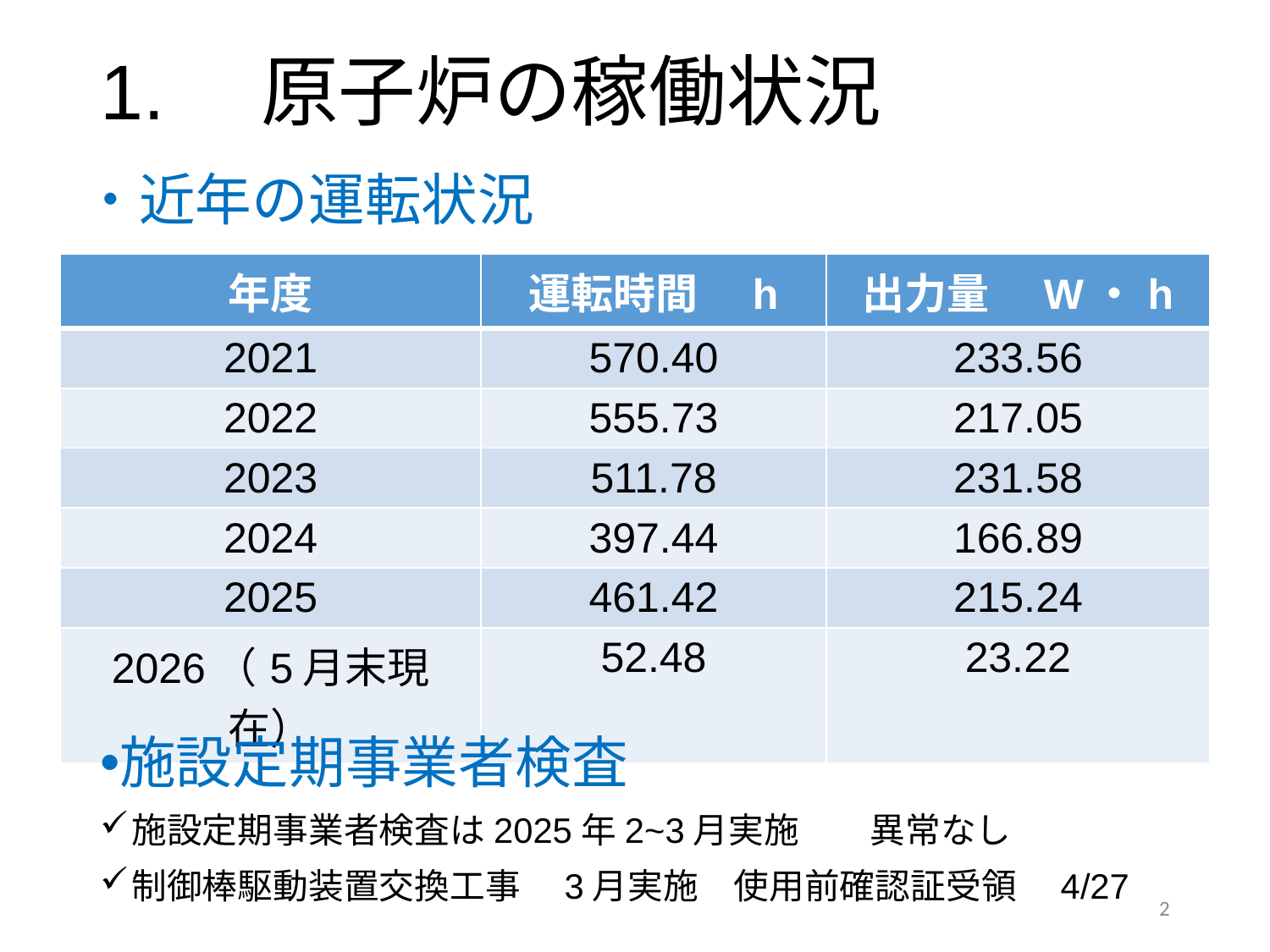

# 1.　原子炉の稼働状況

・近年の運転状況
| 年度 | 運転時間　h | 出力量　W・h |
| --- | --- | --- |
| 2021 | 570.40 | 233.56 |
| 2022 | 555.73 | 217.05 |
| 2023 | 511.78 | 231.58 |
| 2024 | 397.44 | 166.89 |
| 2025 | 461.42 | 215.24 |
| 2026（5月末現在） | 52.48 | 23.22 |
施設定期事業者検査
施設定期事業者検査は2025年2~3月実施　　異常なし
制御棒駆動装置交換工事　3月実施　使用前確認証受領　4/27

2